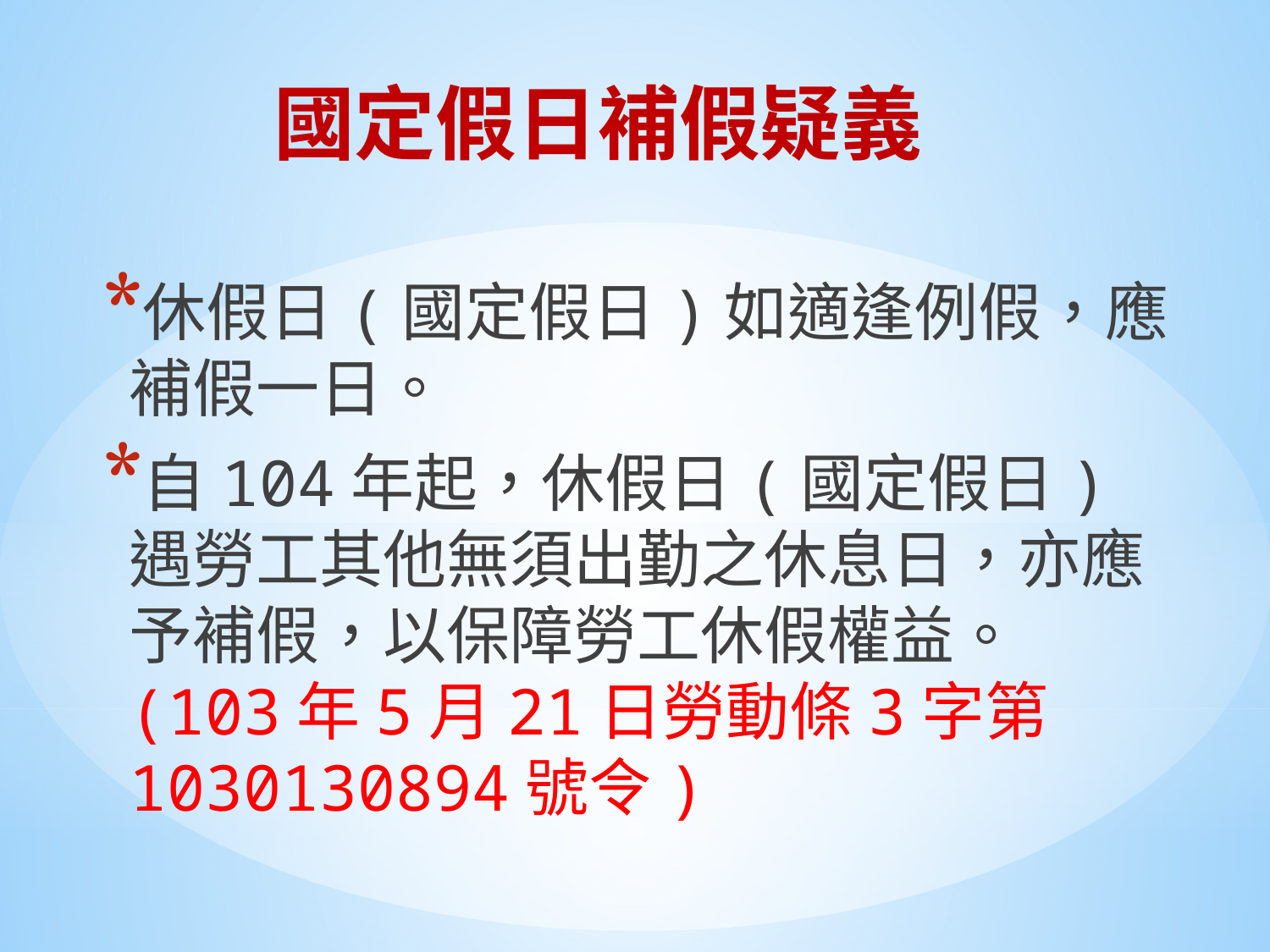

# 國定假日補假疑義
休假日(國定假日)如適逢例假，應補假一日。
自104年起，休假日(國定假日)遇勞工其他無須出勤之休息日，亦應予補假，以保障勞工休假權益。(103年5月21日勞動條3字第1030130894號令)